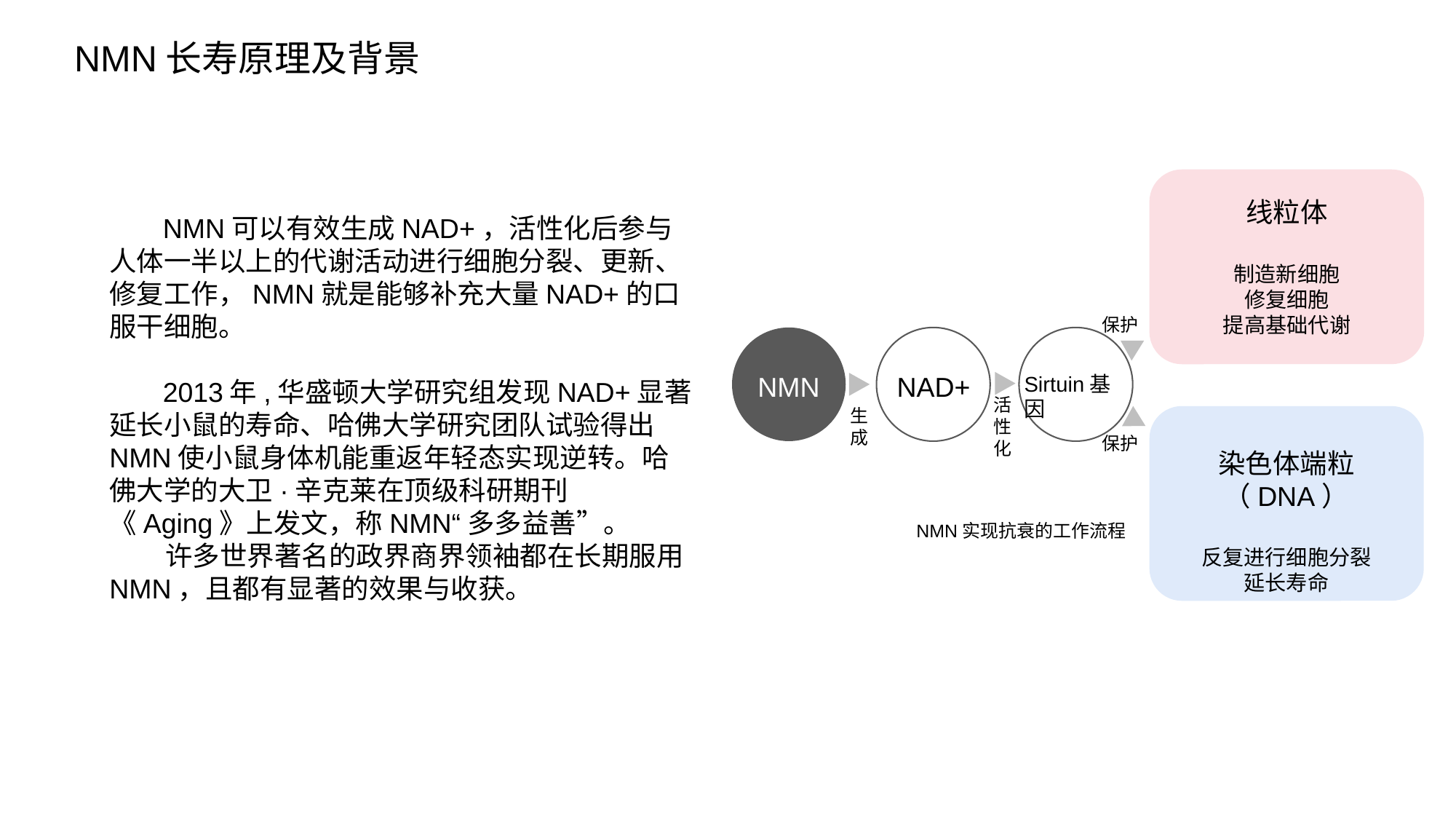

NMN长寿原理及背景

线粒体

制造新细胞
修复细胞
提高基础代谢

染色体端粒（DNA）

反复进行细胞分裂
延长寿命
保护

NMN

NAD+

Sirtuin基因

活性化
生成

保护
       NMN可以有效生成NAD+，活性化后参与人体一半以上的代谢活动进行细胞分裂、更新、修复工作，NMN就是能够补充大量NAD+的口服干细胞。

       2013年,华盛顿大学研究组发现NAD+显著延长小鼠的寿命、哈佛大学研究团队试验得出NMN使小鼠身体机能重返年轻态实现逆转。哈佛大学的大卫·辛克莱在顶级科研期刊《Aging》上发文，称NMN“多多益善”。
        许多世界著名的政界商界领袖都在长期服用NMN，且都有显著的效果与收获。
NMN实现抗衰的工作流程